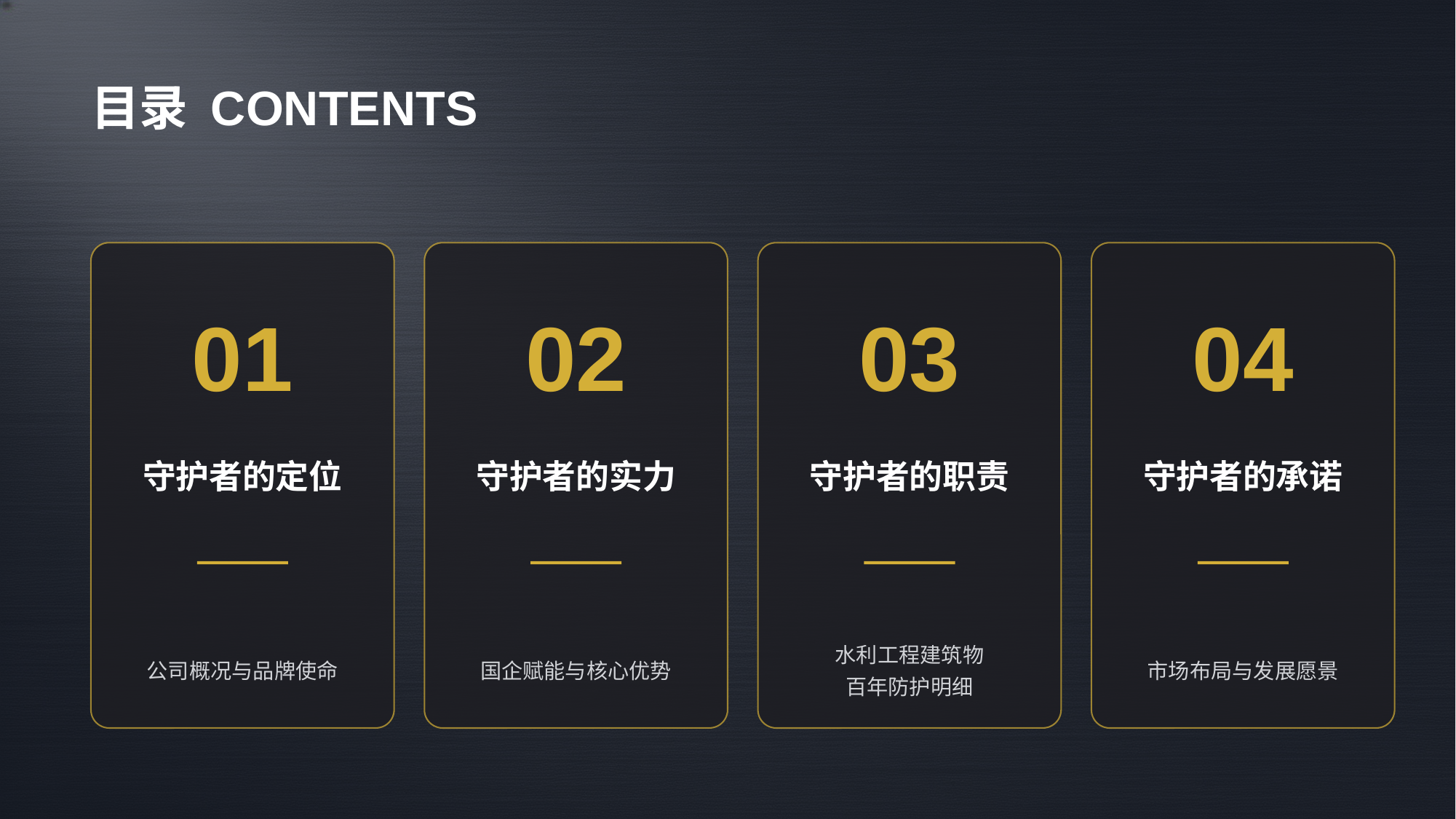

目录 CONTENTS

01
02
03
04
守护者的定位
守护者的实力
守护者的职责
守护者的承诺

公司概况与品牌使命
国企赋能与核心优势
水利工程建筑物
百年防护明细
市场布局与发展愿景